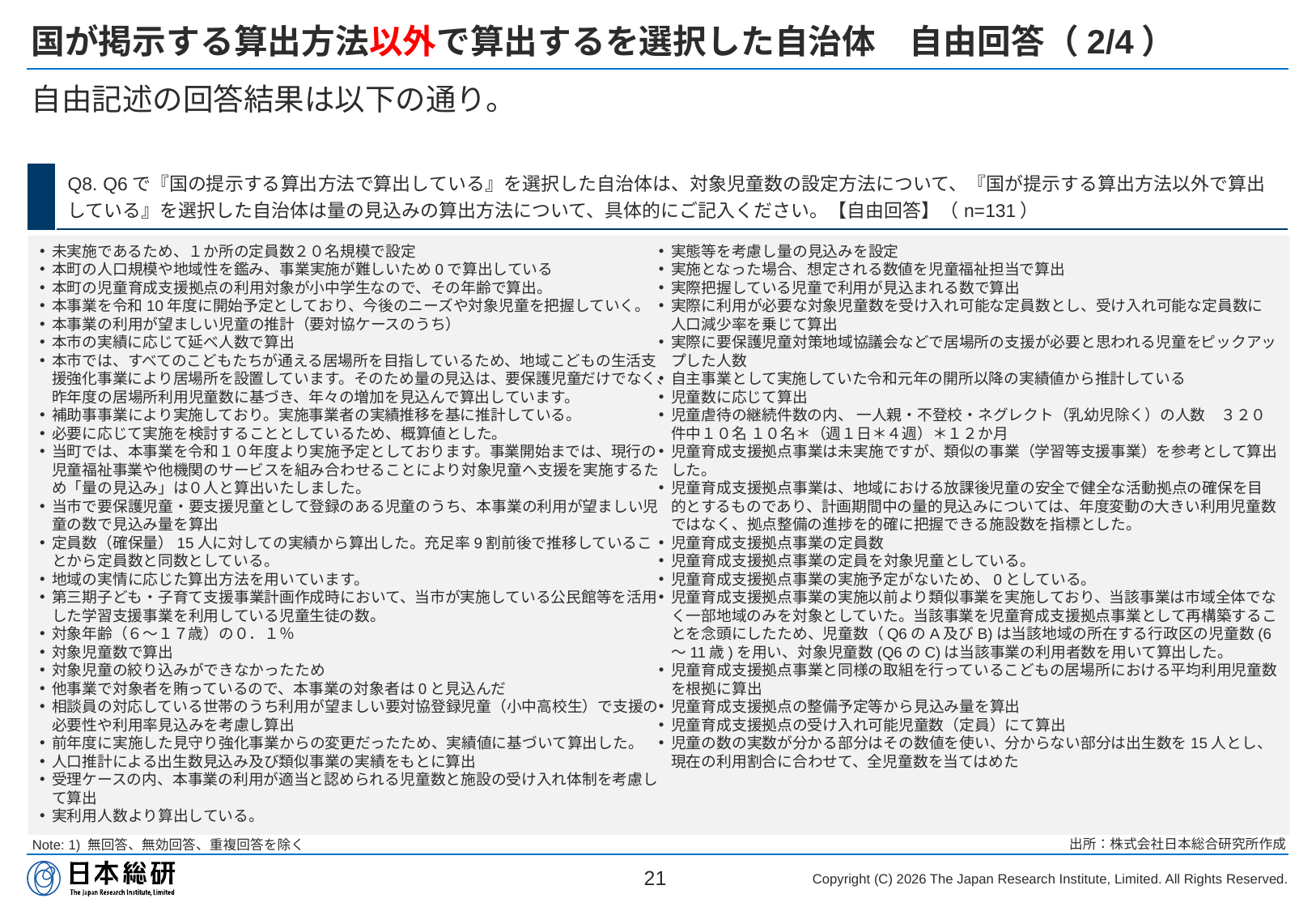

# 国が掲示する算出方法以外で算出するを選択した自治体　自由回答（2/4）
自由記述の回答結果は以下の通り。
|  | Q8. Q6で『国の提示する算出方法で算出している』を選択した自治体は、対象児童数の設定方法について、『国が提示する算出方法以外で算出している』を選択した自治体は量の見込みの算出方法について、具体的にご記入ください。【自由回答】（n=131） |
| --- | --- |
未実施であるため、１か所の定員数２０名規模で設定
本町の人口規模や地域性を鑑み、事業実施が難しいため0で算出している
本町の児童育成支援拠点の利用対象が小中学生なので、その年齢で算出。
本事業を令和10年度に開始予定としており、今後のニーズや対象児童を把握していく。
本事業の利用が望ましい児童の推計（要対協ケースのうち）
本市の実績に応じて延べ人数で算出
本市では、すべてのこどもたちが通える居場所を目指しているため、地域こどもの生活支援強化事業により居場所を設置しています。そのため量の見込は、要保護児童だけでなく、昨年度の居場所利用児童数に基づき、年々の増加を見込んで算出しています。
補助事事業により実施しており。実施事業者の実績推移を基に推計している。
必要に応じて実施を検討することとしているため、概算値とした。
当町では、本事業を令和１０年度より実施予定としております。事業開始までは、現行の児童福祉事業や他機関のサービスを組み合わせることにより対象児童へ支援を実施するため「量の見込み」は０人と算出いたしました。
当市で要保護児童・要支援児童として登録のある児童のうち、本事業の利用が望ましい児童の数で見込み量を算出
定員数（確保量）15人に対しての実績から算出した。充足率9割前後で推移していることから定員数と同数としている。
地域の実情に応じた算出方法を用いています。
第三期子ども・子育て支援事業計画作成時において、当市が実施している公民館等を活用した学習支援事業を利用している児童生徒の数。
対象年齢（６～１７歳）の０．１％
対象児童数で算出
対象児童の絞り込みができなかったため
他事業で対象者を賄っているので、本事業の対象者は0と見込んだ
相談員の対応している世帯のうち利用が望ましい要対協登録児童（小中高校生）で支援の必要性や利用率見込みを考慮し算出
前年度に実施した見守り強化事業からの変更だったため、実績値に基づいて算出した。
人口推計による出生数見込み及び類似事業の実績をもとに算出
受理ケースの内、本事業の利用が適当と認められる児童数と施設の受け入れ体制を考慮して算出
実利用人数より算出している。
実態等を考慮し量の見込みを設定
実施となった場合、想定される数値を児童福祉担当で算出
実際把握している児童で利用が見込まれる数で算出
実際に利用が必要な対象児童数を受け入れ可能な定員数とし、受け入れ可能な定員数に人口減少率を乗じて算出
実際に要保護児童対策地域協議会などで居場所の支援が必要と思われる児童をピックアップした人数
自主事業として実施していた令和元年の開所以降の実績値から推計している
児童数に応じて算出
児童虐待の継続件数の内、 一人親・不登校・ネグレクト（乳幼児除く）の人数　３２０件中１０名 １０名＊（週１日＊４週）＊１２か月
児童育成支援拠点事業は未実施ですが、類似の事業（学習等支援事業）を参考として算出した。
児童育成支援拠点事業は、地域における放課後児童の安全で健全な活動拠点の確保を目的とするものであり、計画期間中の量的見込みについては、年度変動の大きい利用児童数ではなく、拠点整備の進捗を的確に把握できる施設数を指標とした。
児童育成支援拠点事業の定員数
児童育成支援拠点事業の定員を対象児童としている。
児童育成支援拠点事業の実施予定がないため、0としている。
児童育成支援拠点事業の実施以前より類似事業を実施しており、当該事業は市域全体でなく一部地域のみを対象としていた。当該事業を児童育成支援拠点事業として再構築することを念頭にしたため、児童数（Q6のA及びB)は当該地域の所在する行政区の児童数(6～11歳)を用い、対象児童数(Q6のC)は当該事業の利用者数を用いて算出した。
児童育成支援拠点事業と同様の取組を行っているこどもの居場所における平均利用児童数を根拠に算出
児童育成支援拠点の整備予定等から見込み量を算出
児童育成支援拠点の受け入れ可能児童数（定員）にて算出
児童の数の実数が分かる部分はその数値を使い、分からない部分は出生数を15人とし、現在の利用割合に合わせて、全児童数を当てはめた
出所：株式会社日本総合研究所作成
Note: 1) 無回答、無効回答、重複回答を除く